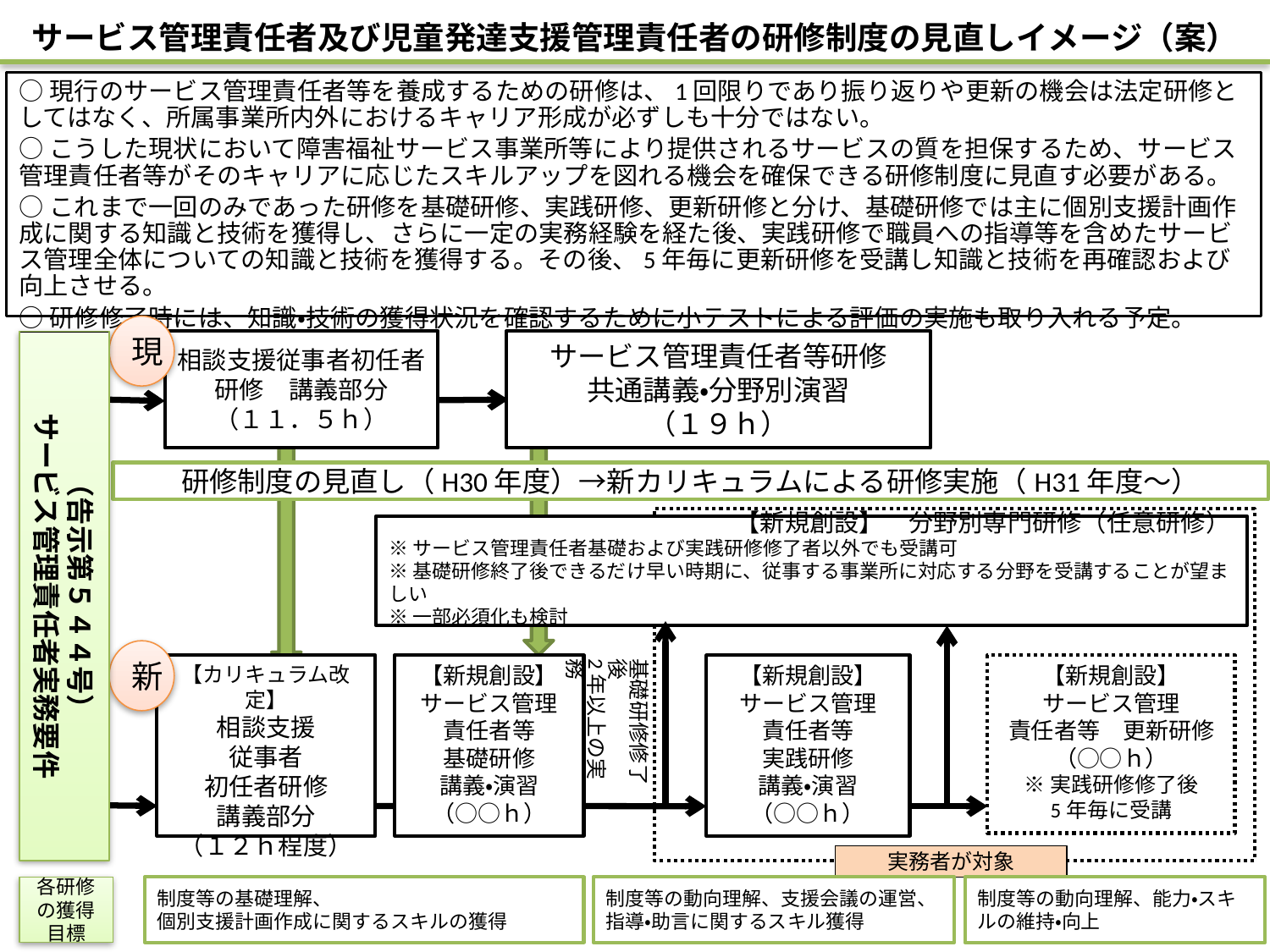

# サービス管理責任者及び児童発達支援管理責任者の研修制度の見直しイメージ（案）
○現行のサービス管理責任者等を養成するための研修は、1回限りであり振り返りや更新の機会は法定研修としてはなく、所属事業所内外におけるキャリア形成が必ずしも十分ではない。
○こうした現状において障害福祉サービス事業所等により提供されるサービスの質を担保するため、サービス管理責任者等がそのキャリアに応じたスキルアップを図れる機会を確保できる研修制度に見直す必要がある。
○これまで一回のみであった研修を基礎研修、実践研修、更新研修と分け、基礎研修では主に個別支援計画作成に関する知識と技術を獲得し、さらに一定の実務経験を経た後、実践研修で職員への指導等を含めたサービス管理全体についての知識と技術を獲得する。その後、5年毎に更新研修を受講し知識と技術を再確認および向上させる。
○研修修了時には、知識・技術の獲得状況を確認するために小テストによる評価の実施も取り入れる予定。

現
相談支援従事者初任者研修　講義部分
（１１．５ｈ）
サービス管理責任者等研修
共通講義・分野別演習
（１９ｈ）
（告示第５４４号）
サービス管理責任者実務要件

研修制度の見直し（H30年度）→新カリキュラムによる研修実施（H31年度～）

　　　　　　　　　　　　　　【新規創設】　分野別専門研修（任意研修）
※サービス管理責任者基礎および実践研修修了者以外でも受講可
※基礎研修終了後できるだけ早い時期に、従事する事業所に対応する分野を受講することが望ましい
※一部必須化も検討
新
基礎研修修了後
2年以上の実務
【カリキュラム改定】
相談支援
従事者
初任者研修
講義部分
（１２ｈ程度）
【新規創設】
サービス管理
責任者等
基礎研修
講義・演習
（○○ｈ）
【新規創設】
サービス管理
責任者等
実践研修
講義・演習
（○○ｈ）
【新規創設】
サービス管理
責任者等　更新研修
（○○ｈ）
※実践研修修了後
5年毎に受講
実務者が対象
制度等の動向理解、能力・スキルの維持・向上
各研修の獲得目標
制度等の基礎理解、
個別支援計画作成に関するスキルの獲得
制度等の動向理解、支援会議の運営、指導・助言に関するスキル獲得